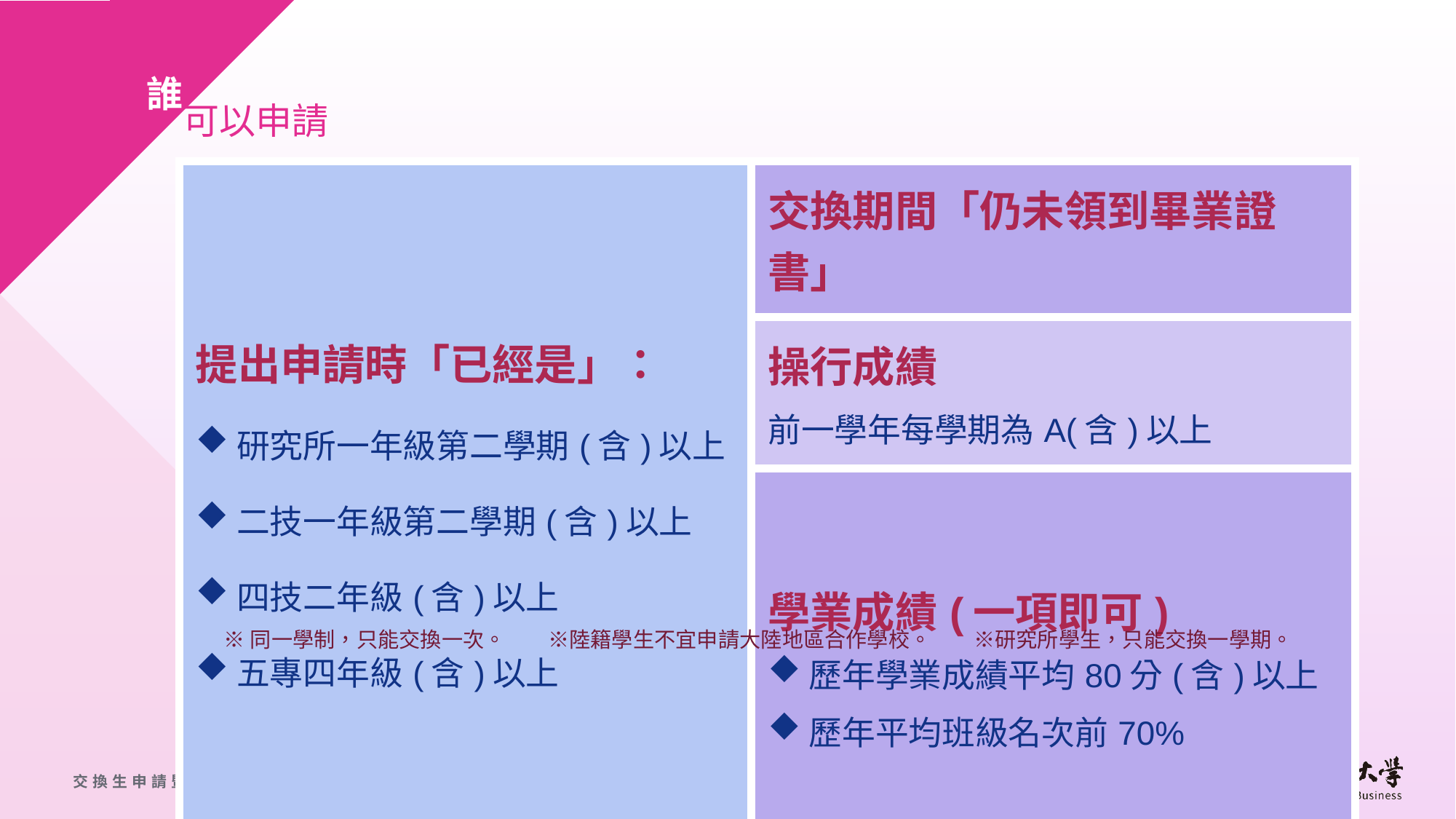

誰
　可以申請
| 提出申請時「已經是」： 研究所一年級第二學期(含)以上 二技一年級第二學期(含)以上 四技二年級(含)以上 五專四年級(含)以上 | 交換期間「仍未領到畢業證書」 |
| --- | --- |
|  | 操行成績 前一學年每學期為A(含)以上 |
|  | 學業成績(一項即可) 歷年學業成績平均80分(含)以上 歷年平均班級名次前70% |
※同一學制，只能交換一次。　　※陸籍學生不宜申請大陸地區合作學校。　　※研究所學生，只能交換一學期。